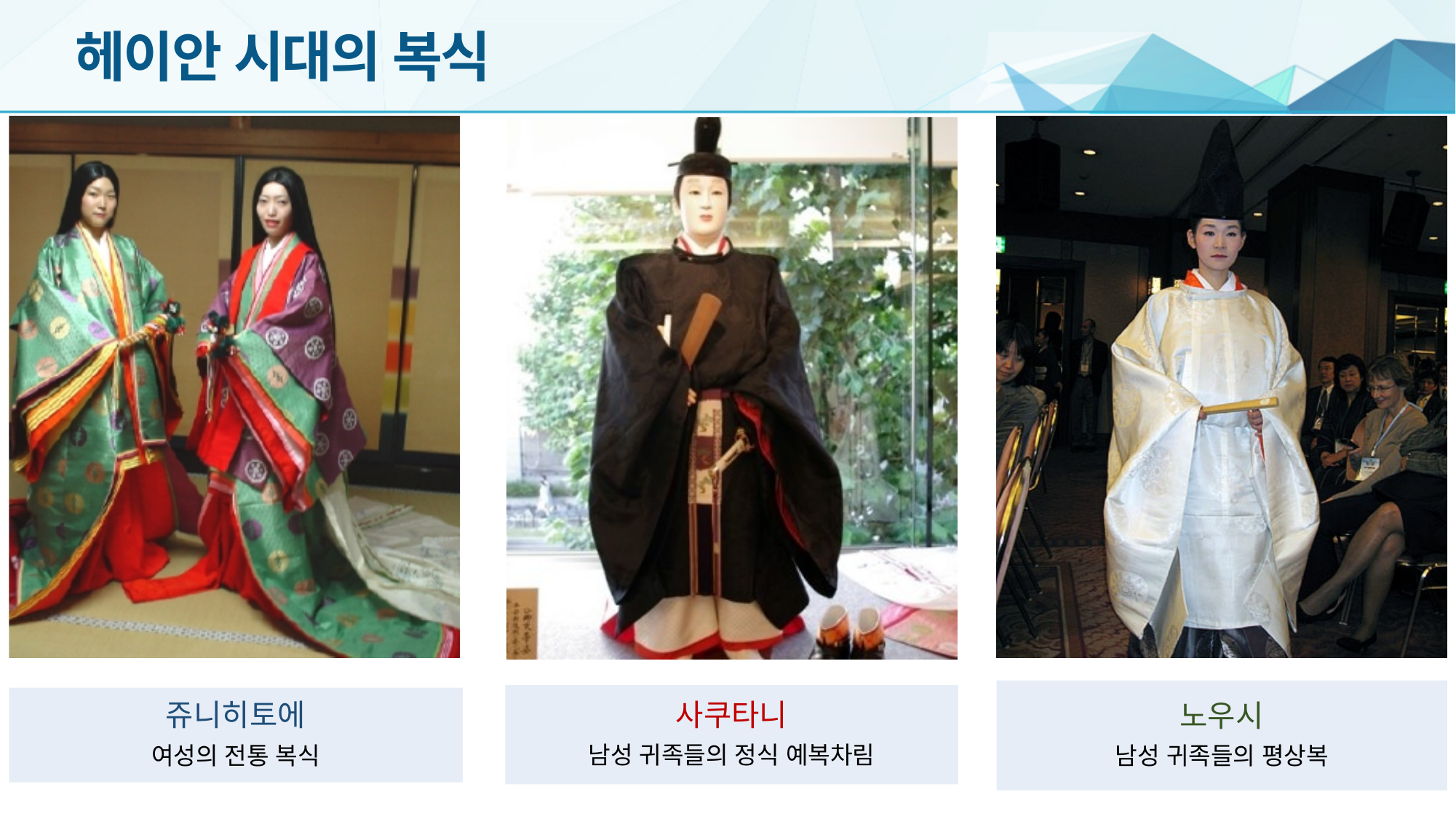

# 헤이안 시대의 복식
쥬니히토에
여성의 전통 복식
사쿠타니
남성 귀족들의 정식 예복차림
노우시
남성 귀족들의 평상복